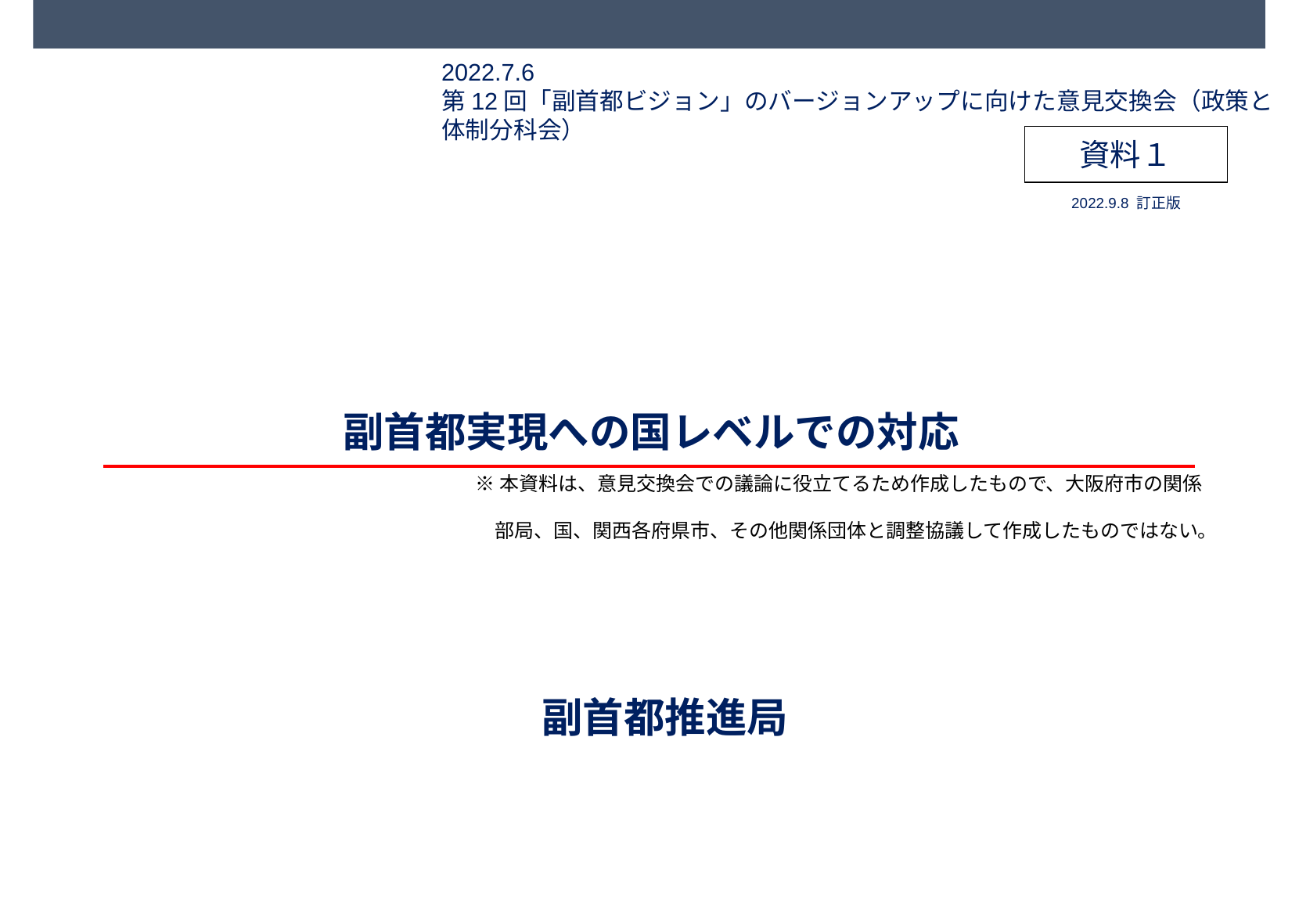

2022.7.6
第12回「副首都ビジョン」のバージョンアップに向けた意見交換会（政策と体制分科会）
資料１
2022.9.8 訂正版
# 副首都実現への国レベルでの対応
※本資料は、意見交換会での議論に役立てるため作成したもので、大阪府市の関係
　部局、国、関西各府県市、その他関係団体と調整協議して作成したものではない。

副首都推進局